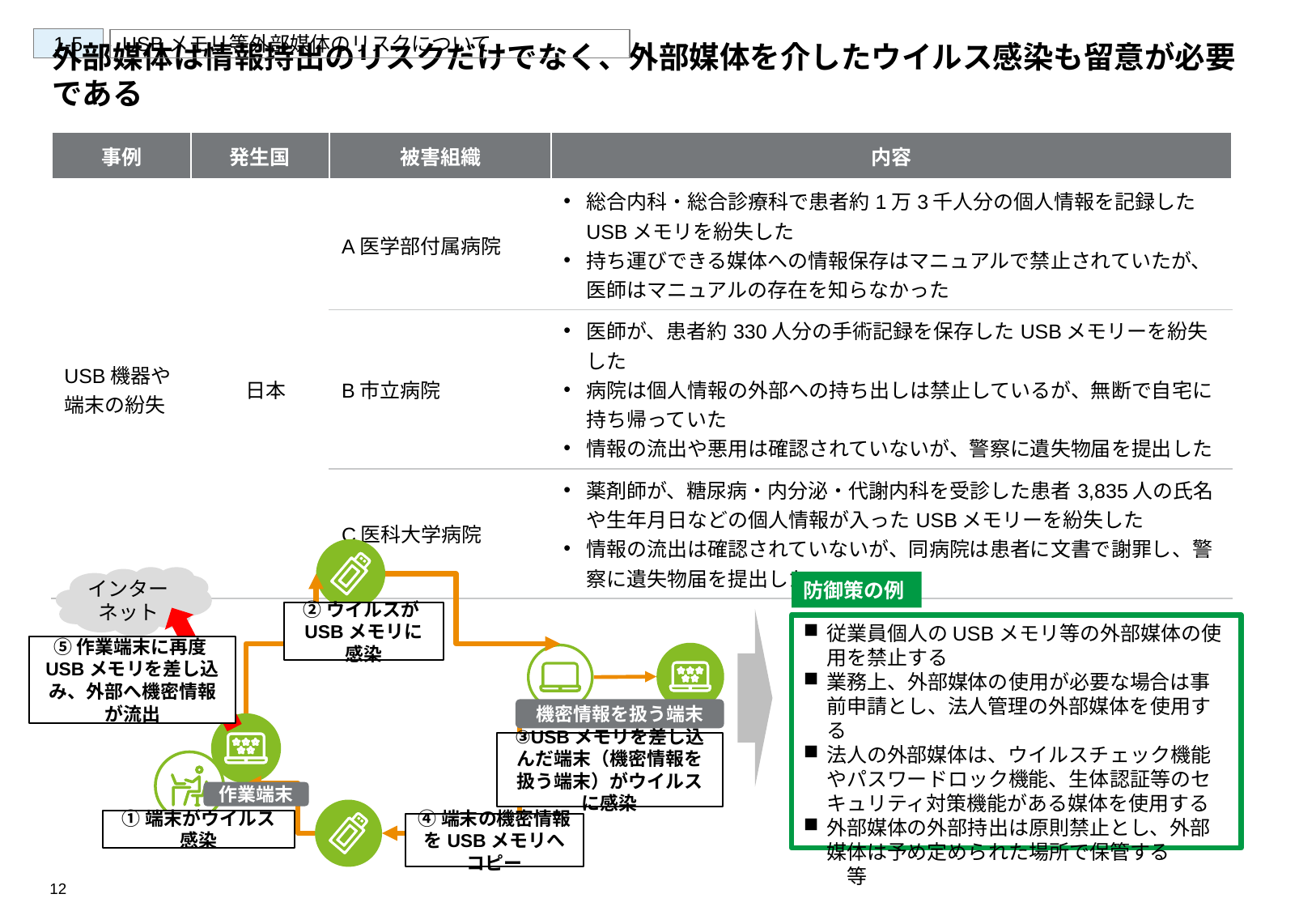

1-5
USBメモリ等外部媒体のリスクについて
外部媒体は情報持出のリスクだけでなく、外部媒体を介したウイルス感染も留意が必要である
| 事例 | 発生国 | 被害組織 | 内容 |
| --- | --- | --- | --- |
| USB機器や端末の紛失 | 日本 | A医学部付属病院 | 総合内科・総合診療科で患者約1万3千人分の個人情報を記録したUSBメモリを紛失した 持ち運びできる媒体への情報保存はマニュアルで禁止されていたが、医師はマニュアルの存在を知らなかった |
|  |  | B市立病院 | 医師が、患者約330人分の手術記録を保存したUSBメモリーを紛失した 病院は個人情報の外部への持ち出しは禁止しているが、無断で自宅に持ち帰っていた 情報の流出や悪用は確認されていないが、警察に遺失物届を提出した |
|  |  | C医科大学病院 | 薬剤師が、糖尿病・内分泌・代謝内科を受診した患者3,835人の氏名や生年月日などの個人情報が入ったUSBメモリーを紛失した 情報の流出は確認されていないが、同病院は患者に文書で謝罪し、警察に遺失物届を提出した |

インターネット
防御策の例

②ウイルスがUSBメモリに感染

従業員個人のUSBメモリ等の外部媒体の使用を禁止する
業務上、外部媒体の使用が必要な場合は事前申請とし、法人管理の外部媒体を使用する
法人の外部媒体は、ウイルスチェック機能やパスワードロック機能、生体認証等のセキュリティ対策機能がある媒体を使用する
外部媒体の外部持出は原則禁止とし、外部媒体は予め定められた場所で保管する　　　等
⑤作業端末に再度USBメモリを差し込み、外部へ機密情報が流出

機密情報を扱う端末

③USBメモリを差し込んだ端末（機密情報を扱う端末）がウイルスに感染

作業端末

①端末がウイルス感染
④端末の機密情報をUSBメモリへコピー
12